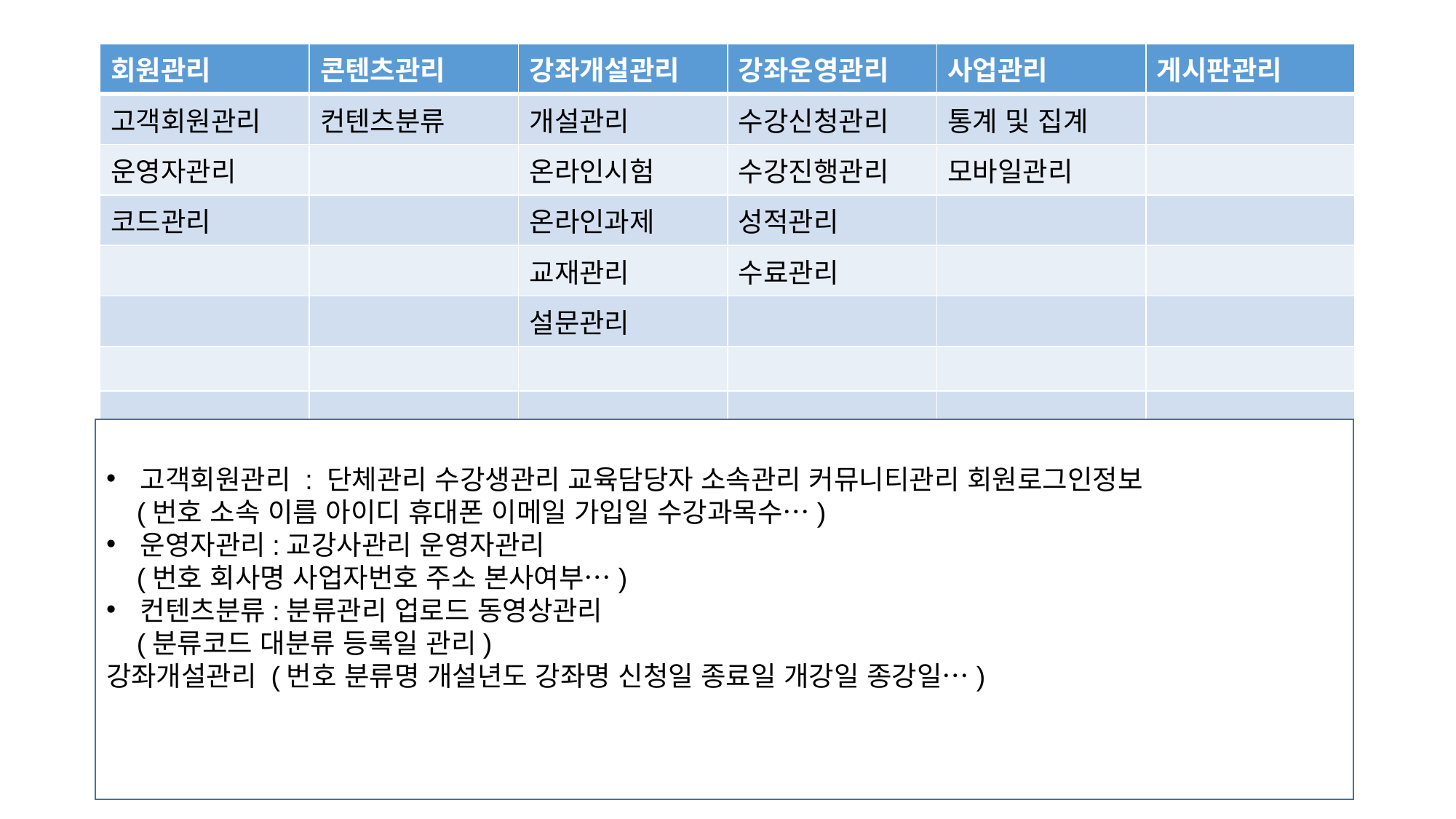

| 회원관리 | 콘텐츠관리 | 강좌개설관리 | 강좌운영관리 | 사업관리 | 게시판관리 |
| --- | --- | --- | --- | --- | --- |
| 고객회원관리 | 컨텐츠분류 | 개설관리 | 수강신청관리 | 통계 및 집계 |  |
| 운영자관리 |  | 온라인시험 | 수강진행관리 | 모바일관리 |  |
| 코드관리 |  | 온라인과제 | 성적관리 |  |  |
|  |  | 교재관리 | 수료관리 |  |  |
|  |  | 설문관리 |  |  |  |
|  |  |  |  |  |  |
|  |  |  |  |  |  |
고객회원관리 : 단체관리 수강생관리 교육담당자 소속관리 커뮤니티관리 회원로그인정보
    (번호 소속 이름 아이디 휴대폰 이메일 가입일 수강과목수…)
운영자관리:교강사관리 운영자관리
    (번호 회사명 사업자번호 주소 본사여부…)
컨텐츠분류:분류관리 업로드 동영상관리
    (분류코드 대분류 등록일 관리)
강좌개설관리 (번호 분류명 개설년도 강좌명 신청일 종료일 개강일 종강일…)